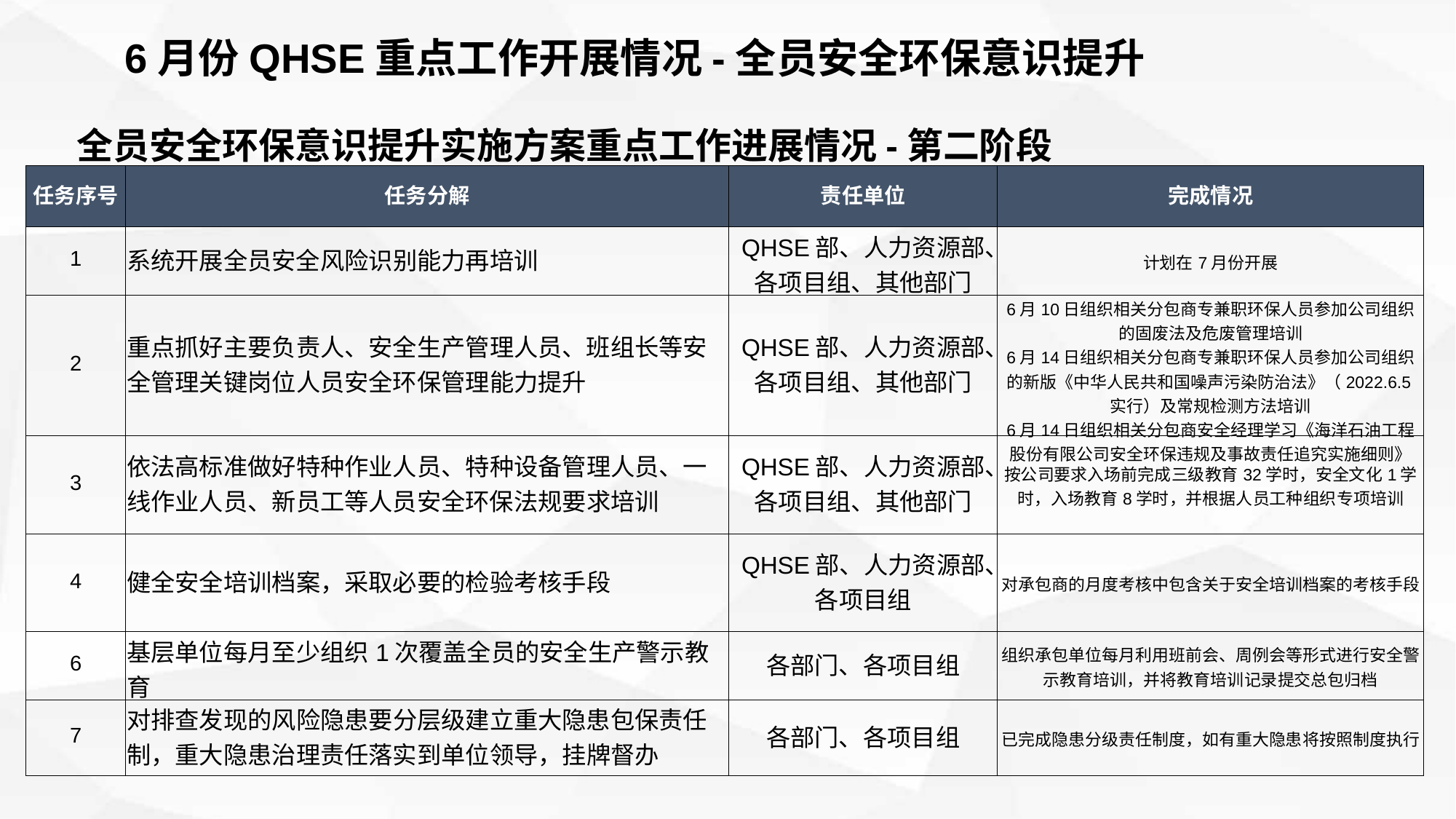

6月份QHSE重点工作开展情况-全员安全环保意识提升
全员安全环保意识提升实施方案重点工作进展情况-第二阶段
| 任务序号 | 任务分解 | 责任单位 | 完成情况 |
| --- | --- | --- | --- |
| 1 | 系统开展全员安全风险识别能力再培训 | QHSE部、人力资源部、各项目组、其他部门 | 计划在7月份开展 |
| 2 | 重点抓好主要负责人、安全生产管理人员、班组长等安全管理关键岗位人员安全环保管理能力提升 | QHSE部、人力资源部、各项目组、其他部门 | 6月10日组织相关分包商专兼职环保人员参加公司组织的固废法及危废管理培训 6月14日组织相关分包商专兼职环保人员参加公司组织的新版《中华人民共和国噪声污染防治法》（2022.6.5实行）及常规检测方法培训 6月14日组织相关分包商安全经理学习《海洋石油工程股份有限公司安全环保违规及事故责任追究实施细则》 |
| 3 | 依法高标准做好特种作业人员、特种设备管理人员、一线作业人员、新员工等人员安全环保法规要求培训 | QHSE部、人力资源部、各项目组、其他部门 | 按公司要求入场前完成三级教育32学时，安全文化1学时，入场教育8学时，并根据人员工种组织专项培训 |
| 4 | 健全安全培训档案，采取必要的检验考核手段 | QHSE部、人力资源部、各项目组 | 对承包商的月度考核中包含关于安全培训档案的考核手段 |
| 6 | 基层单位每月至少组织1次覆盖全员的安全生产警示教育 | 各部门、各项目组 | 组织承包单位每月利用班前会、周例会等形式进行安全警示教育培训，并将教育培训记录提交总包归档 |
| 7 | 对排查发现的风险隐患要分层级建立重大隐患包保责任制，重大隐患治理责任落实到单位领导，挂牌督办 | 各部门、各项目组 | 已完成隐患分级责任制度，如有重大隐患将按照制度执行 |